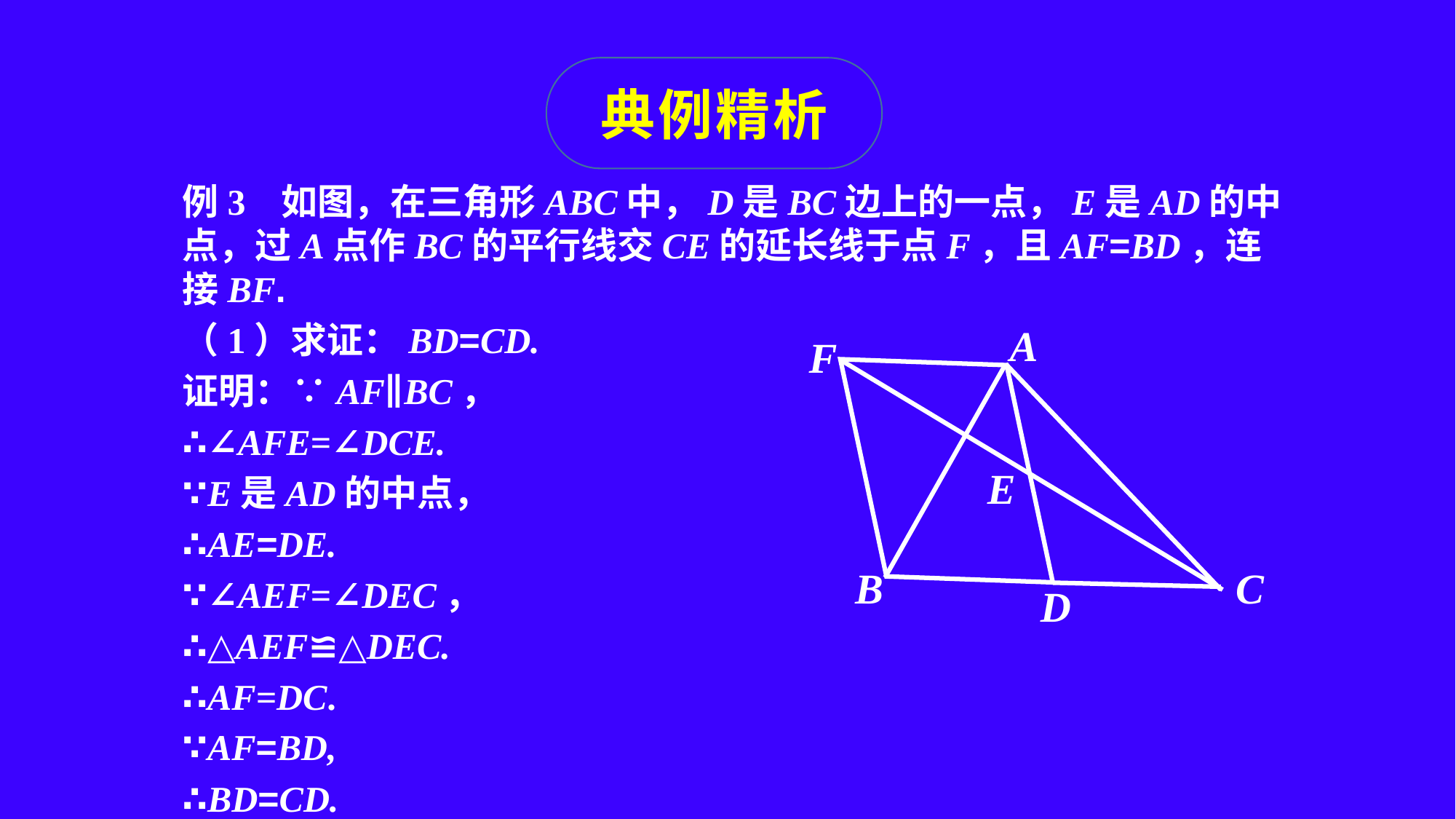

典例精析
例3   如图，在三角形ABC中，D是BC边上的一点，E是AD的中点，过A点作BC的平行线交CE的延长线于点F，且AF=BD，连接BF.
（1）求证：BD=CD.
证明：∵AF∥BC，
∴∠AFE=∠DCE.
∵E是AD的中点，
∴AE=DE.
∵∠AEF=∠DEC，
∴△AEF≌△DEC.
∴AF=DC.
∵AF=BD,
∴BD=CD.
A
F

E
B
C
D